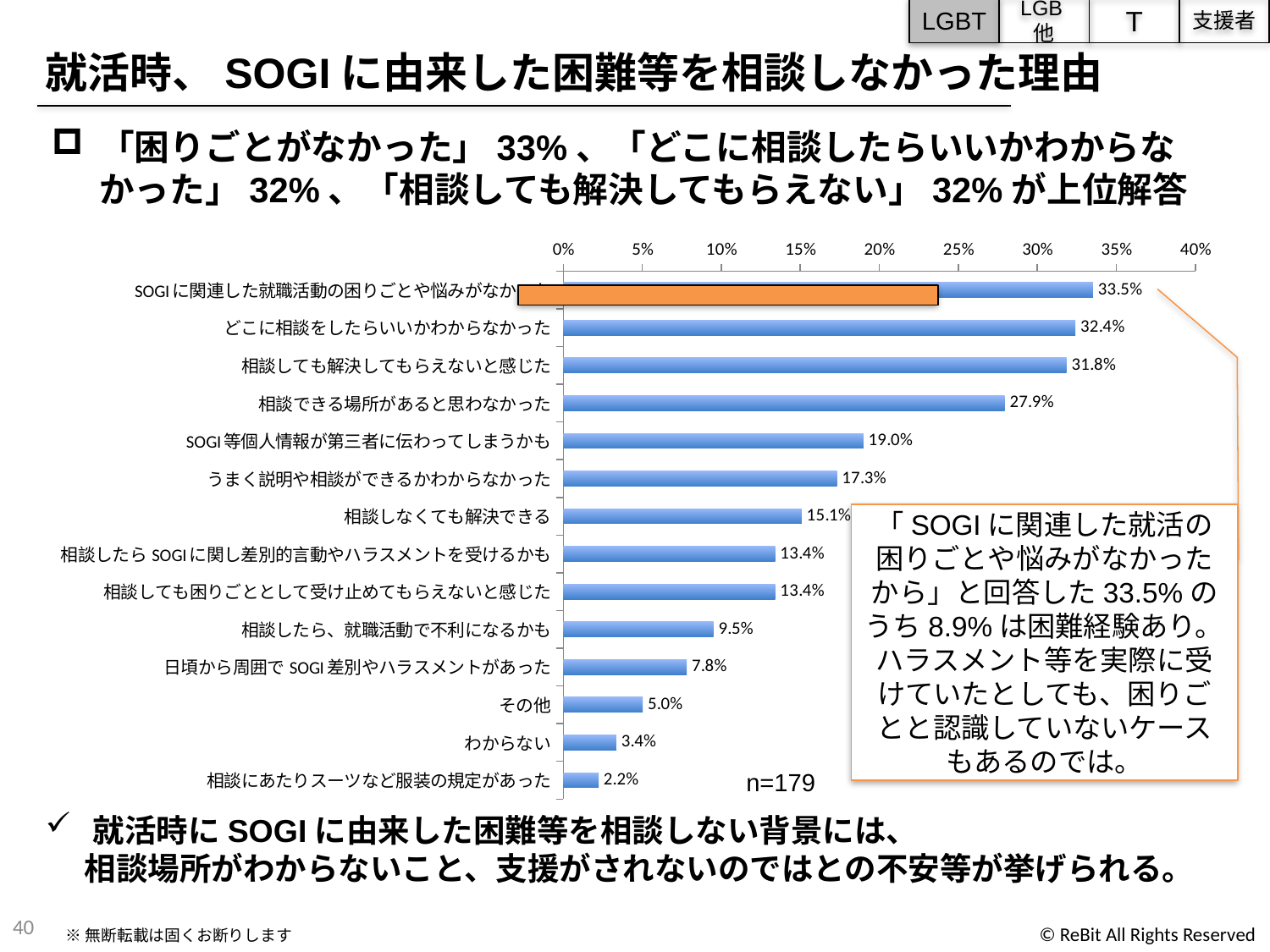

LGBT
LGB他
T
支援者
就活時、SOGIに由来した困難等を相談しなかった理由
「困りごとがなかった」33%、「どこに相談したらいいかわからなかった」32%、「相談しても解決してもらえない」32%が上位解答

### Chart

| Category |  |
|---|---|
| SOGIに関連した就職活動の困りごとや悩みがなかった | 0.335195531 |
| どこに相談をしたらいいかわからなかった | 0.324022346368715 |
| 相談しても解決してもらえないと感じた | 0.318435754189944 |
| 相談できる場所があると思わなかった | 0.279329608938547 |
| SOGI等個人情報が第三者に伝わってしまうかも | 0.189944134078212 |
| うまく説明や相談ができるかわからなかった | 0.173184357541899 |
| 相談しなくても解決できる | 0.150837989 |
| 相談したらSOGIに関し差別的言動やハラスメントを受けるかも | 0.134078212290503 |
| 相談しても困りごととして受け止めてもらえないと感じた | 0.134078212290503 |
| 相談したら、就職活動で不利になるかも | 0.0949720670391061 |
| 日頃から周囲でSOGI差別やハラスメントがあった | 0.0782122905027933 |
| その他 | 0.05027933 |
| わからない | 0.033519553 |
| 相談にあたりスーツなど服装の規定があった | 0.0223463687150838 |
「SOGIに関連した就活の困りごとや悩みがなかったから」と回答した33.5%のうち8.9%は困難経験あり。
ハラスメント等を実際に受けていたとしても、困りごとと認識していないケースもあるのでは。
n=179
就活時にSOGIに由来した困難等を相談しない背景には、
　 相談場所がわからないこと、支援がされないのではとの不安等が挙げられる。
40